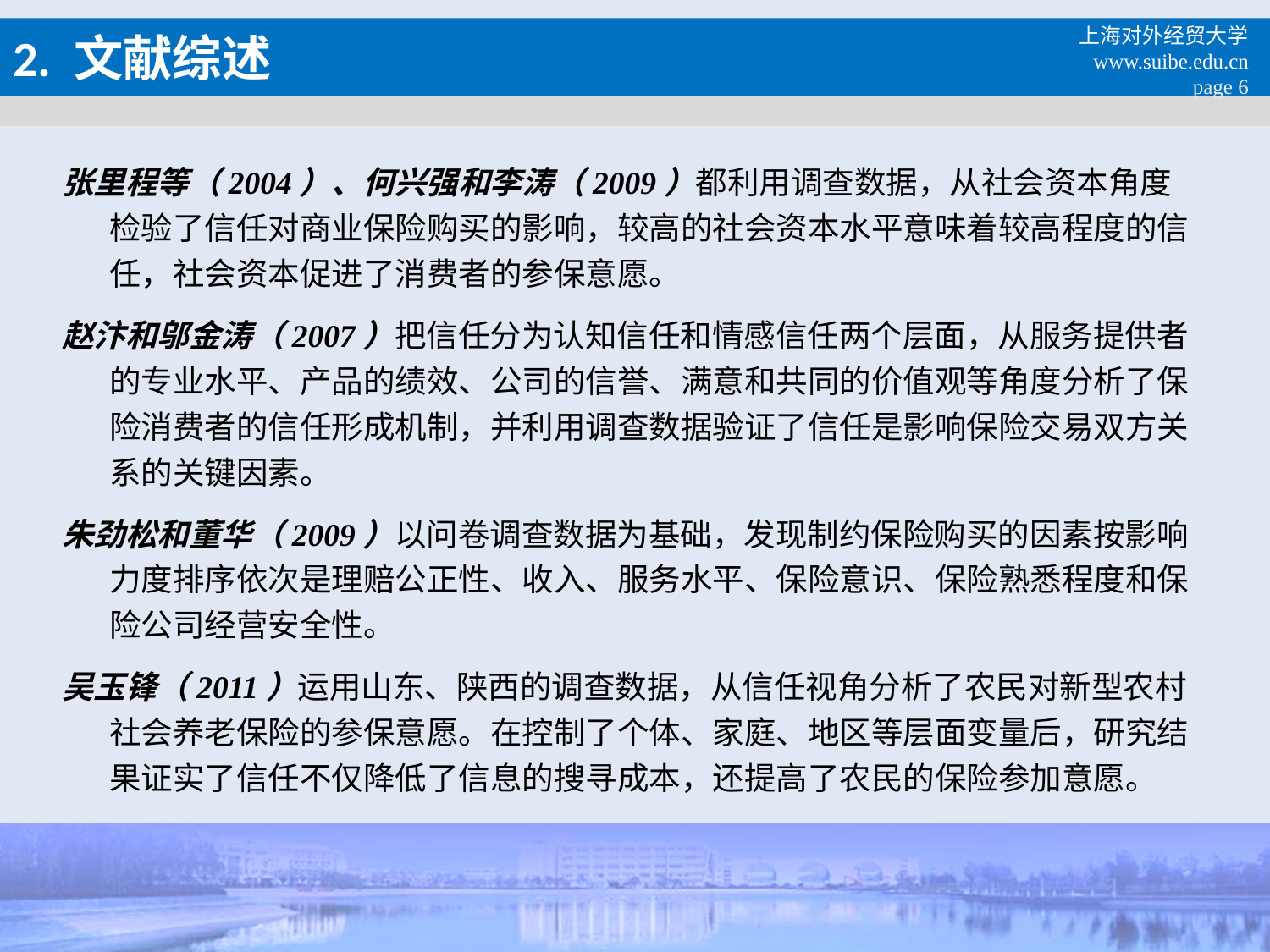

# 2. 文献综述
上海对外经贸大学
www.suibe.edu.cn
 page 6
张里程等（2004）、何兴强和李涛（2009）都利用调查数据，从社会资本角度检验了信任对商业保险购买的影响，较高的社会资本水平意味着较高程度的信任，社会资本促进了消费者的参保意愿。
赵汴和邬金涛（2007）把信任分为认知信任和情感信任两个层面，从服务提供者的专业水平、产品的绩效、公司的信誉、满意和共同的价值观等角度分析了保险消费者的信任形成机制，并利用调查数据验证了信任是影响保险交易双方关系的关键因素。
朱劲松和董华（2009）以问卷调查数据为基础，发现制约保险购买的因素按影响力度排序依次是理赔公正性、收入、服务水平、保险意识、保险熟悉程度和保险公司经营安全性。
吴玉锋（2011）运用山东、陕西的调查数据，从信任视角分析了农民对新型农村社会养老保险的参保意愿。在控制了个体、家庭、地区等层面变量后，研究结果证实了信任不仅降低了信息的搜寻成本，还提高了农民的保险参加意愿。